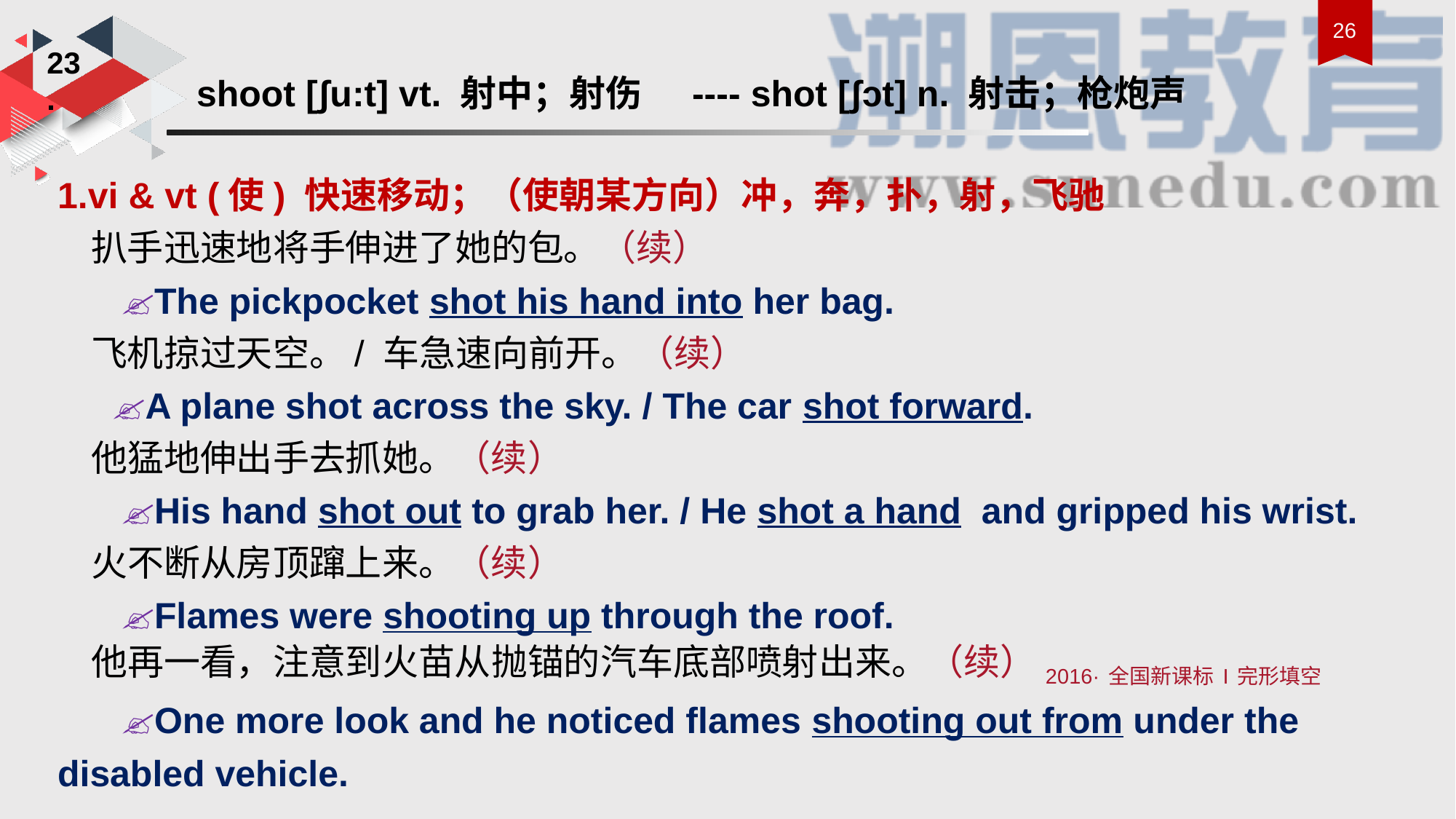

23.
shoot [ʃu:t] vt. 射中；射伤     ---- shot [ʃɔt] n. 射击；枪炮声

1.vi & vt (使) 快速移动；（使朝某方向）冲，奔，扑，射，飞驰
   扒手迅速地将手伸进了她的包。（续）
       ✍The pickpocket shot his hand into her bag.
   飞机掠过天空。/ 车急速向前开。（续）
      ✍A plane shot across the sky. / The car shot forward.
   他猛地伸出手去抓她。（续）
       ✍His hand shot out to grab her. / He shot a hand  and gripped his wrist.
   火不断从房顶蹿上来。（续）
       ✍Flames were shooting up through the roof.
   他再一看，注意到火苗从抛锚的汽车底部喷射出来。（续）2016·全国新课标I完形填空
       ✍One more look and he noticed flames shooting out from under the disabled vehicle.